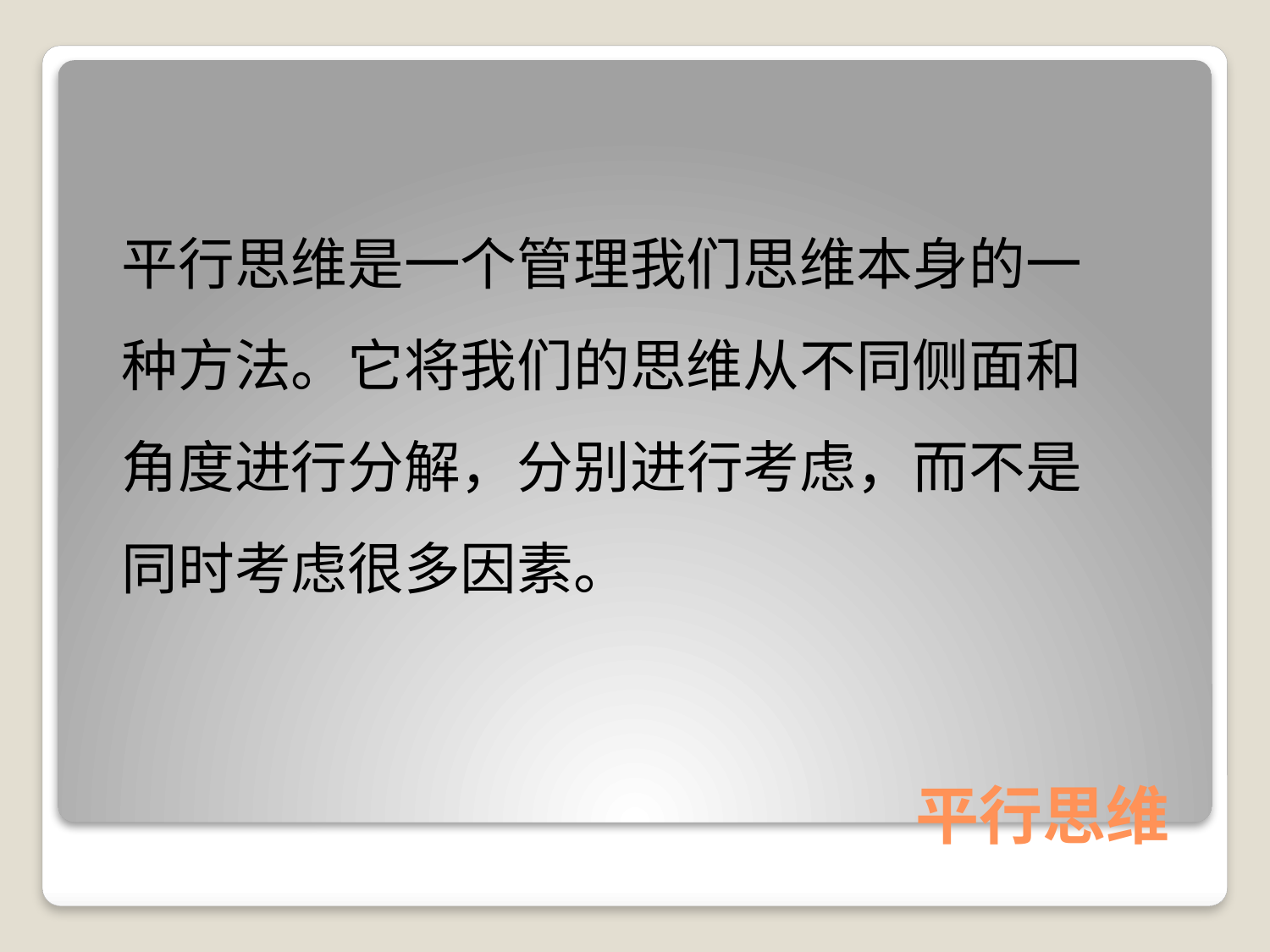

平行思维是一个管理我们思维本身的一种方法。它将我们的思维从不同侧面和角度进行分解，分别进行考虑，而不是同时考虑很多因素。
# 平行思维